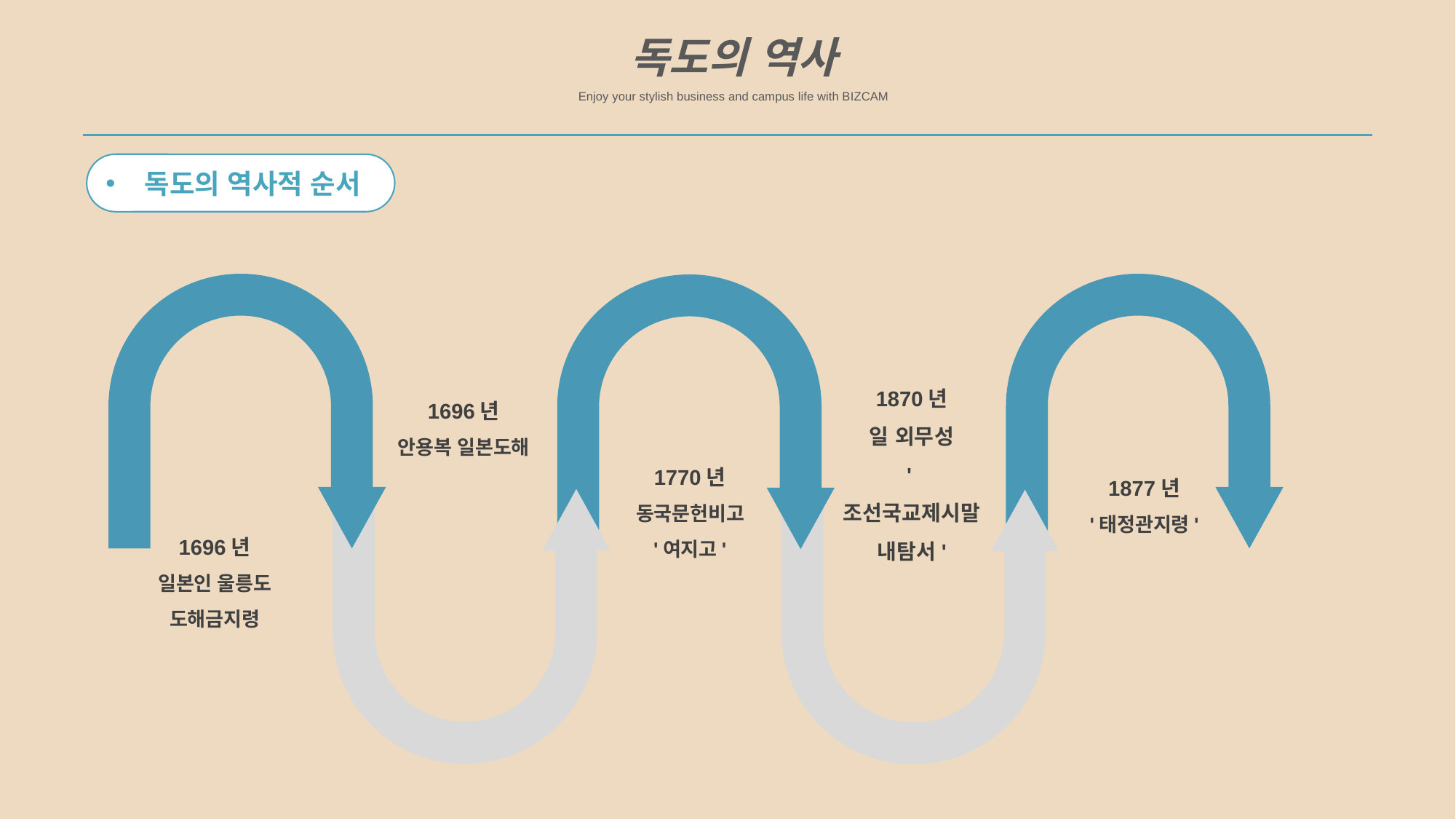

독도의 역사
Enjoy your stylish business and campus life with BIZCAM
 독도의 역사적 순서

1870년
일 외무성
'조선국교제시말내탐서'

1696년
안용복 일본도해
1770년
동국문헌비고
'여지고'

1877년
'태정관지령'

1696년
일본인 울릉도
도해금지령